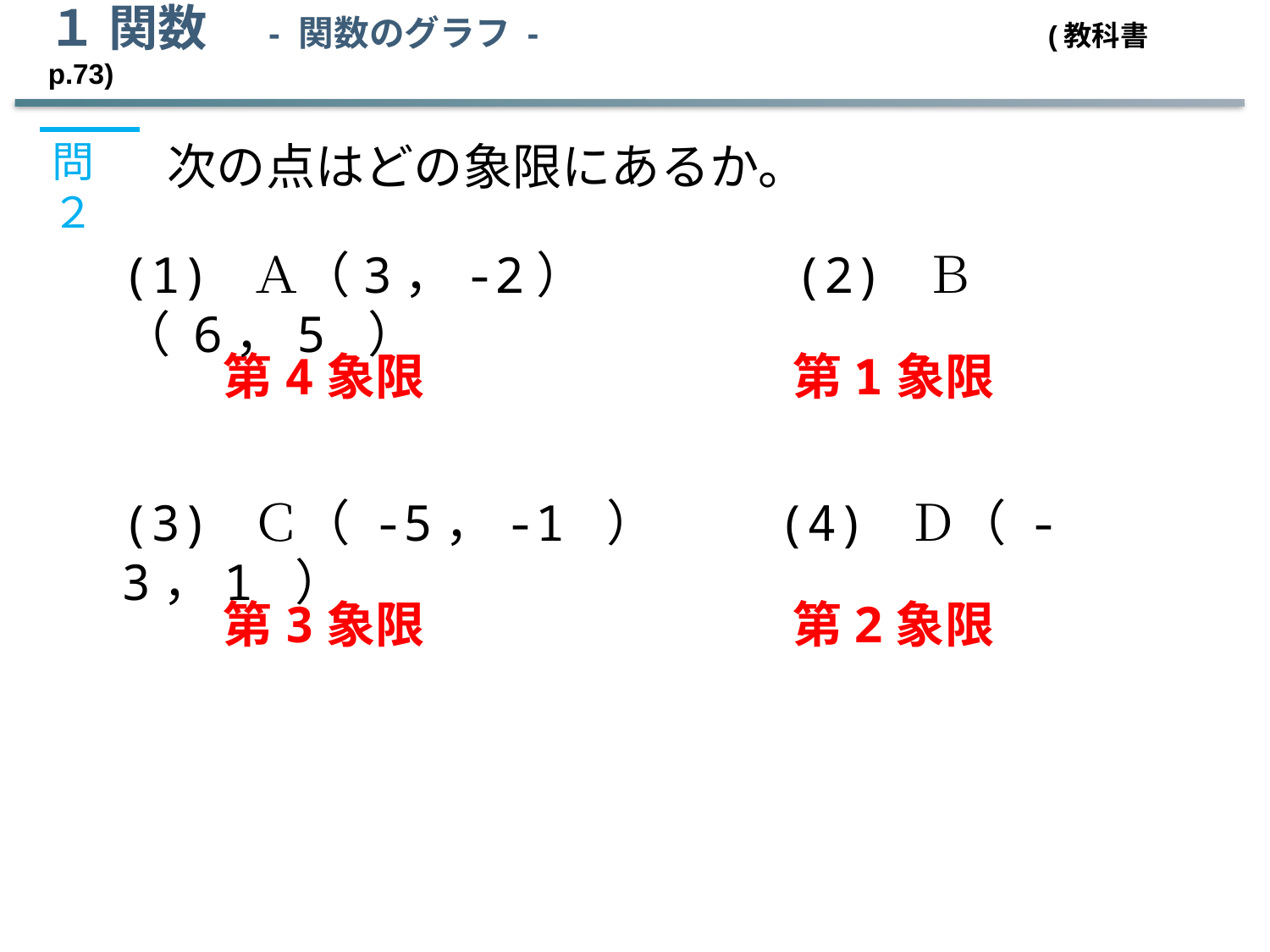

１ 関数　- 関数のグラフ -                                     (教科書 p.73)
問２
次の点はどの象限にあるか。
(1) Ａ（3，-2）　　　　(2) Ｂ（ 6，5 ）
第4象限
第1象限
(3) Ｃ（ -5，-1 ）　　 (4) Ｄ（ -3，1 ）
第3象限
第2象限